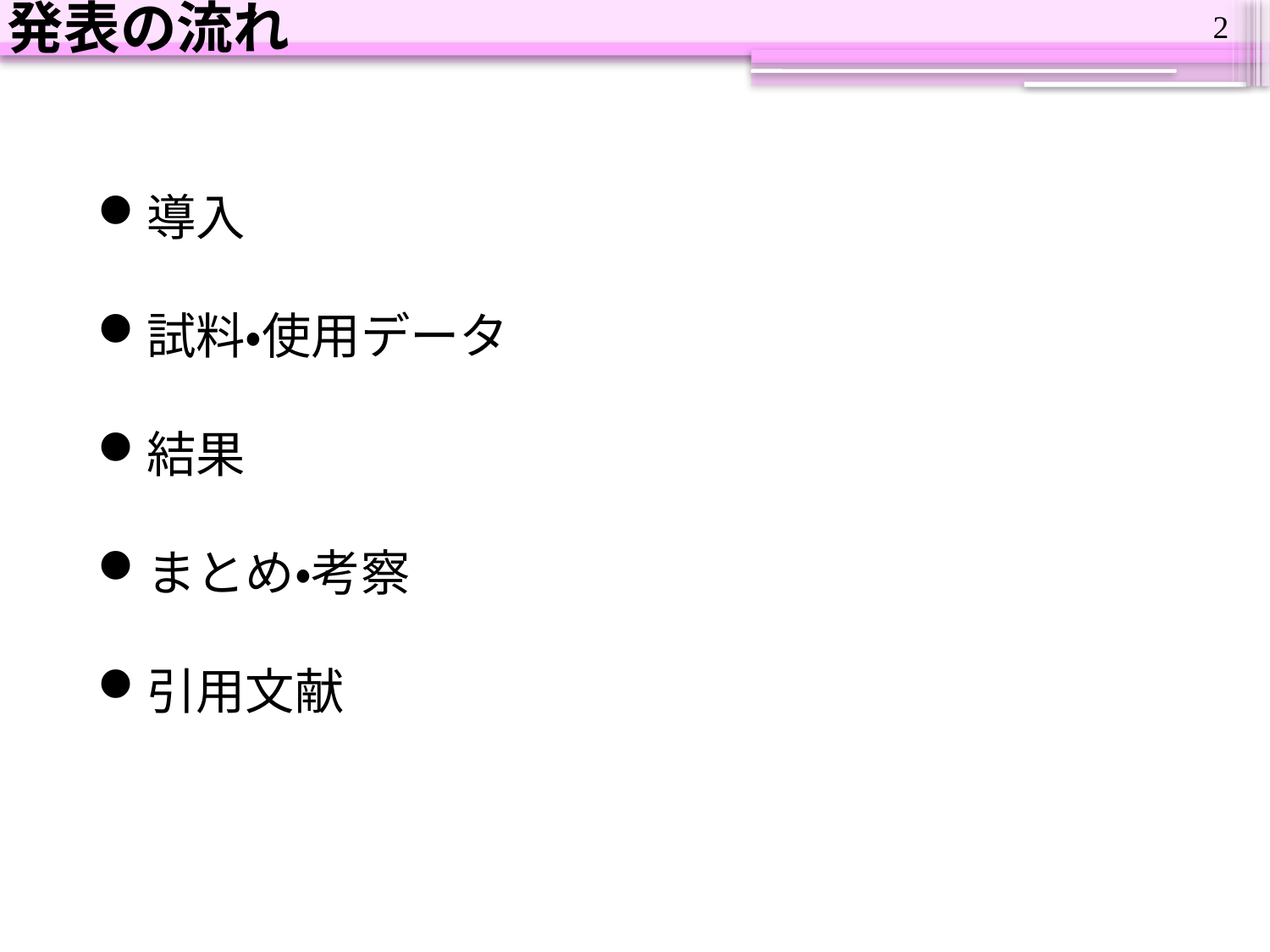

# 発表の流れ
2
導入

試料・使用データ

結果

まとめ・考察

引用文献